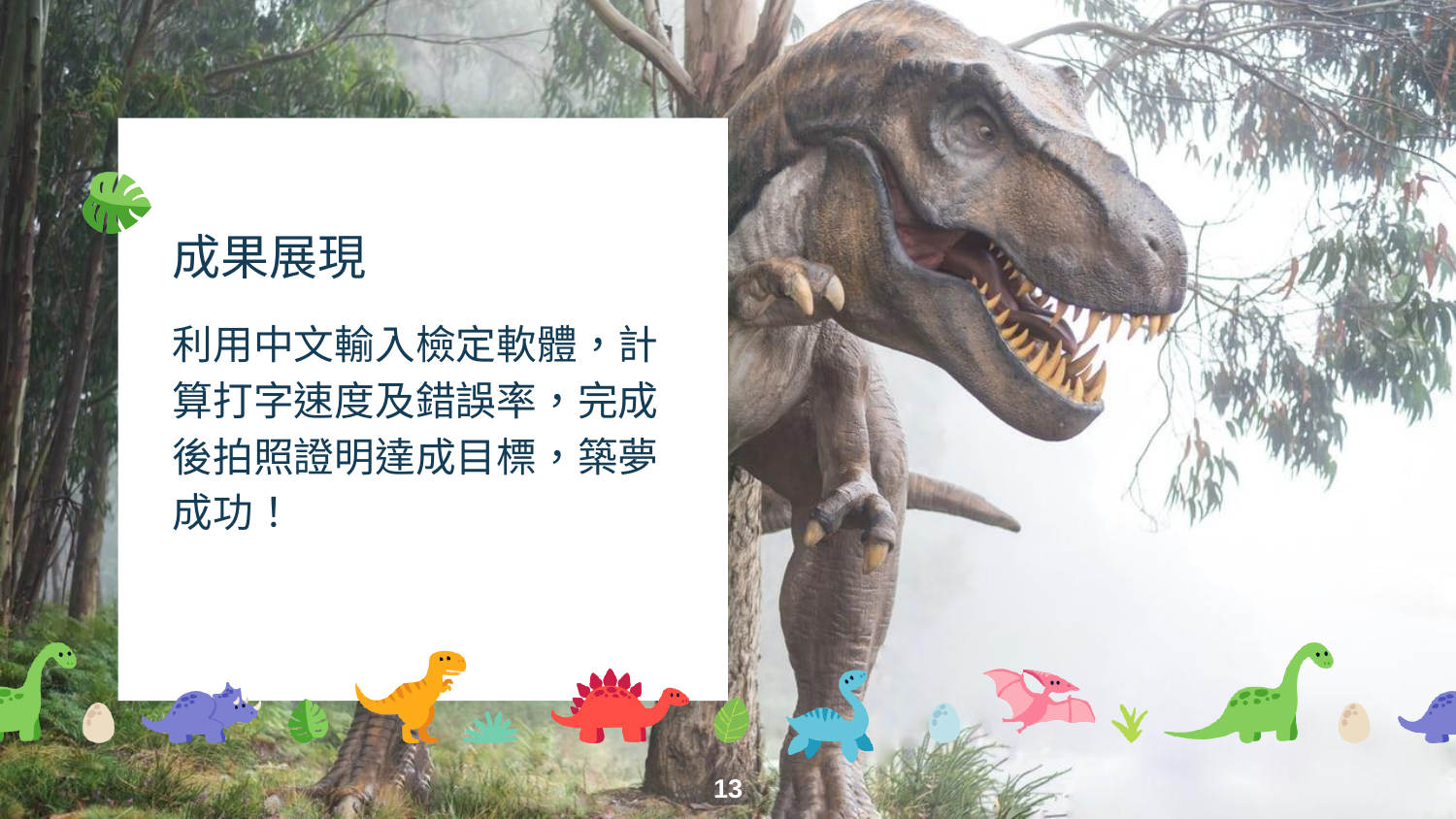

# 成果展現
利用中文輸入檢定軟體，計算打字速度及錯誤率，完成後拍照證明達成目標，築夢成功！
13